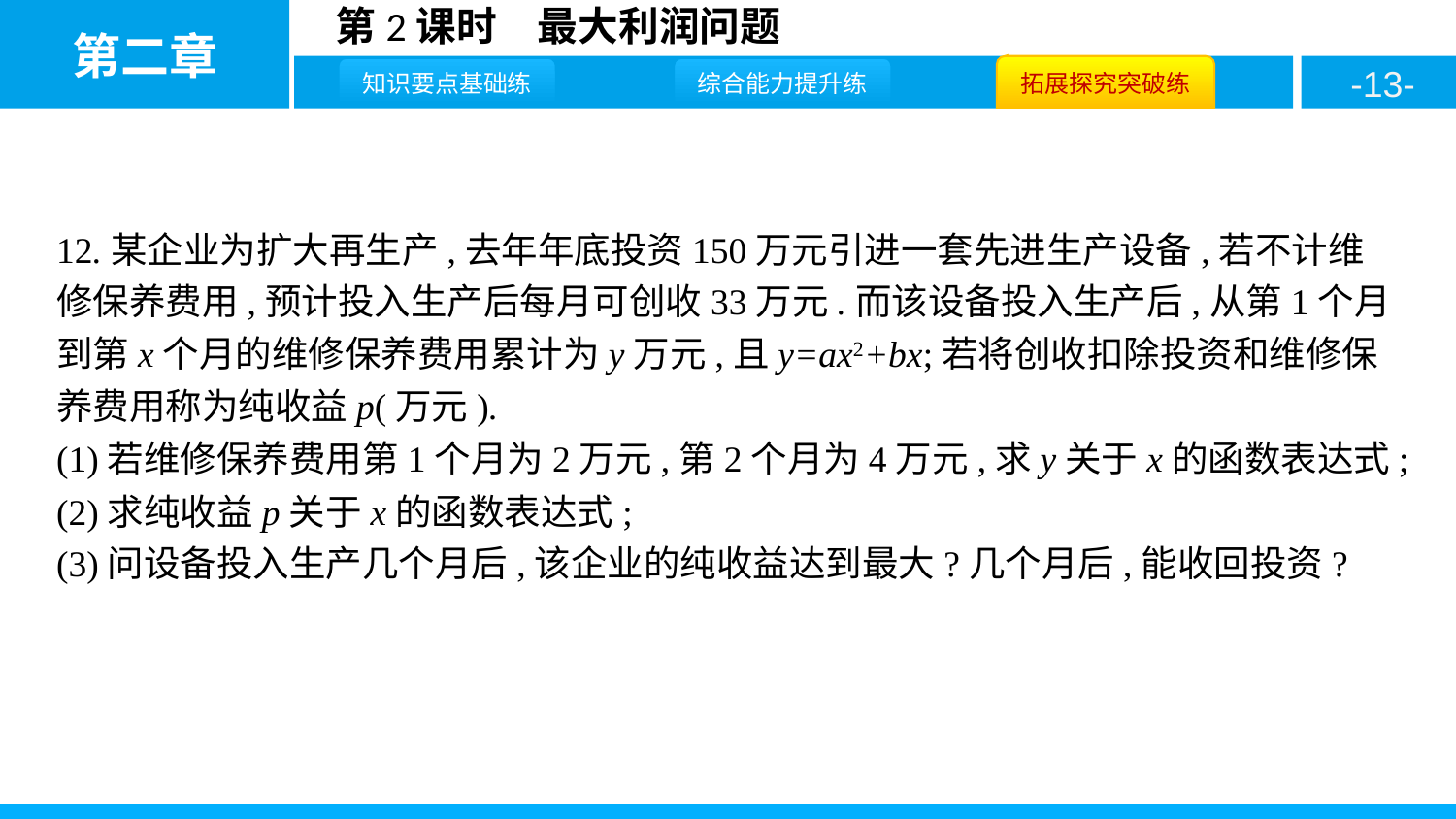

12.某企业为扩大再生产,去年年底投资150万元引进一套先进生产设备,若不计维修保养费用,预计投入生产后每月可创收33万元.而该设备投入生产后,从第1个月到第x个月的维修保养费用累计为y万元,且y=ax2+bx;若将创收扣除投资和维修保养费用称为纯收益p(万元).
(1)若维修保养费用第1个月为2万元,第2个月为4万元,求y关于x的函数表达式;
(2)求纯收益p关于x的函数表达式;
(3)问设备投入生产几个月后,该企业的纯收益达到最大?几个月后,能收回投资?